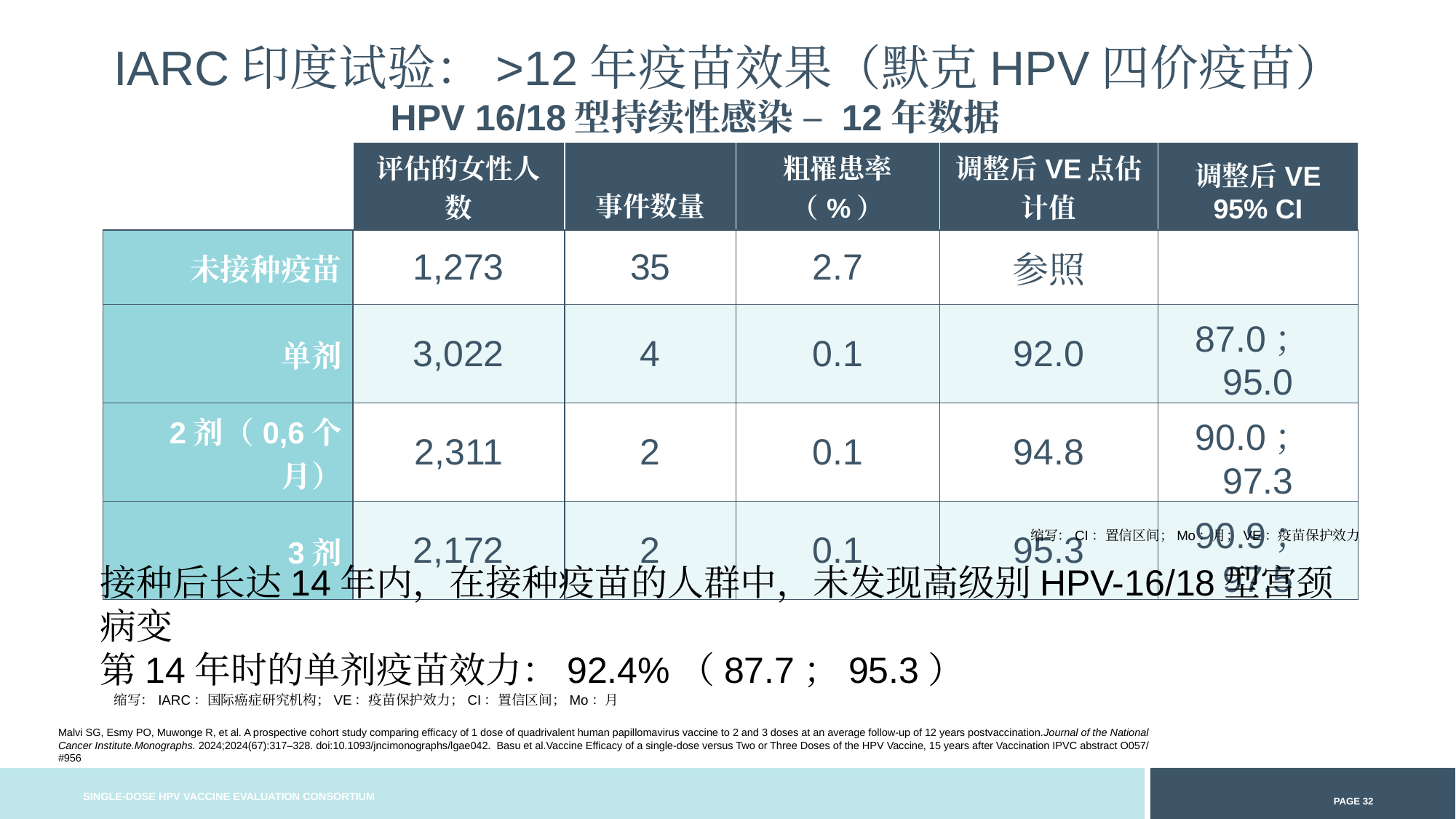

IARC印度试验：>12年疫苗效果（默克HPV四价疫苗）
HPV 16/18型持续性感染 – 12年数据
|  | 评估的女性人数 | 事件数量 | 粗罹患率（%） | 调整后VE点估计值 | 调整后VE 95% CI |
| --- | --- | --- | --- | --- | --- |
| 未接种疫苗 | 1,273 | 35 | 2.7 | 参照 |  |
| 单剂 | 3,022 | 4 | 0.1 | 92.0 | 87.0；95.0 |
| 2剂（0,6个月） | 2,311 | 2 | 0.1 | 94.8 | 90.0；97.3 |
| 3剂 | 2,172 | 2 | 0.1 | 95.3 | 90.9；97.5 |
缩写：CI：置信区间；Mo：月；VE：疫苗保护效力
接种后长达14年内，在接种疫苗的人群中，未发现高级别HPV-16/18型宫颈病变
第14年时的单剂疫苗效力：92.4%（87.7；95.3）
缩写：IARC：国际癌症研究机构；VE：疫苗保护效力；CI：置信区间；Mo：月
Malvi SG, Esmy PO, Muwonge R, et al. A prospective cohort study comparing efficacy of 1 dose of quadrivalent human papillomavirus vaccine to 2 and 3 doses at an average follow-up of 12 years postvaccination.Journal of the National Cancer Institute.Monographs. 2024;2024(67):317–328. doi:10.1093/jncimonographs/lgae042.  Basu et al.Vaccine Efficacy of a single-dose versus Two or Three Doses of the HPV Vaccine, 15 years after Vaccination IPVC abstract O057/ #956